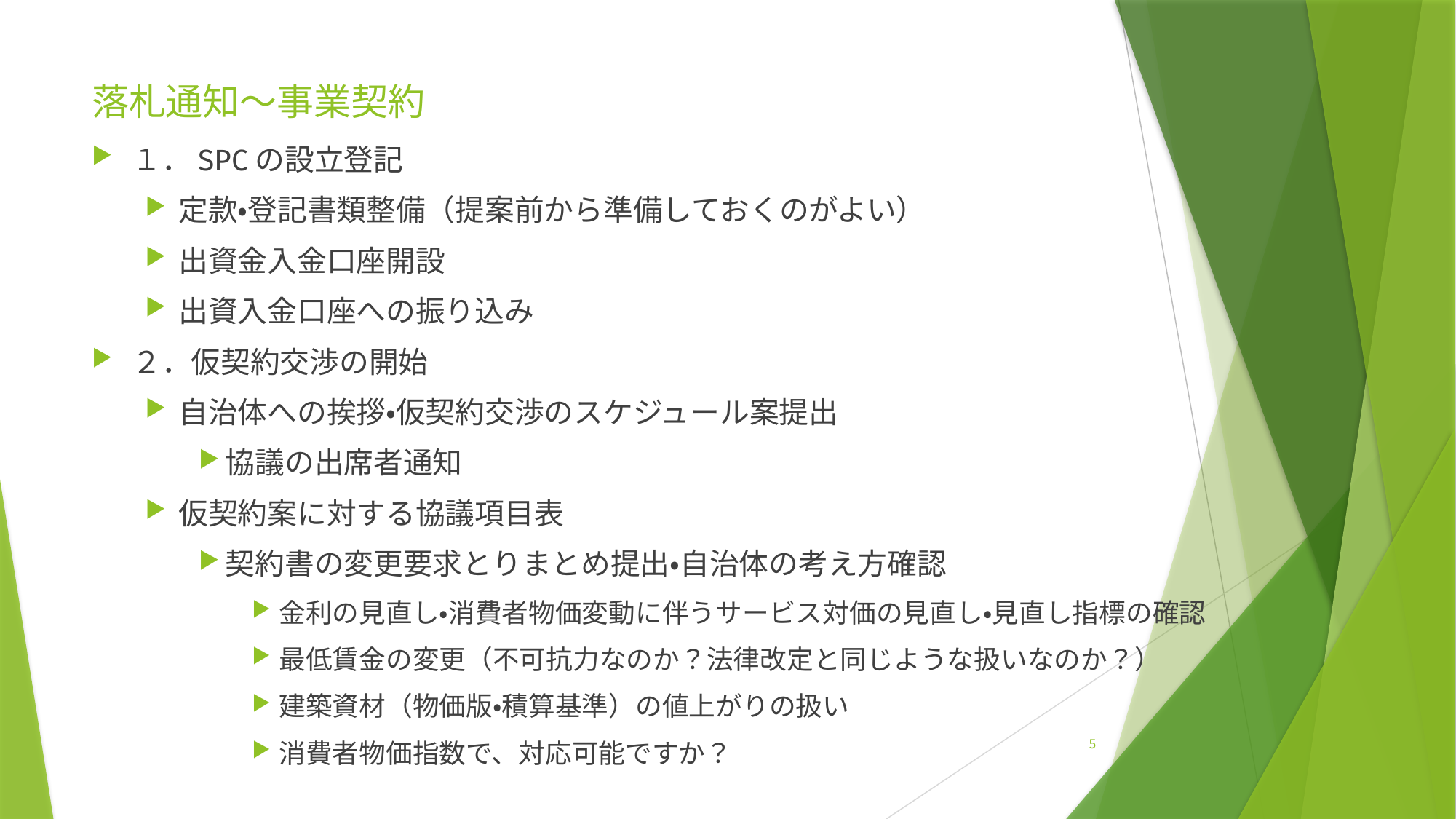

# 落札通知～事業契約
１．SPCの設立登記
定款・登記書類整備（提案前から準備しておくのがよい）
出資金入金口座開設
出資入金口座への振り込み
２．仮契約交渉の開始
自治体への挨拶・仮契約交渉のスケジュール案提出
協議の出席者通知
仮契約案に対する協議項目表
契約書の変更要求とりまとめ提出・自治体の考え方確認
金利の見直し・消費者物価変動に伴うサービス対価の見直し・見直し指標の確認
最低賃金の変更（不可抗力なのか？法律改定と同じような扱いなのか？）
建築資材（物価版・積算基準）の値上がりの扱い
消費者物価指数で、対応可能ですか？
5